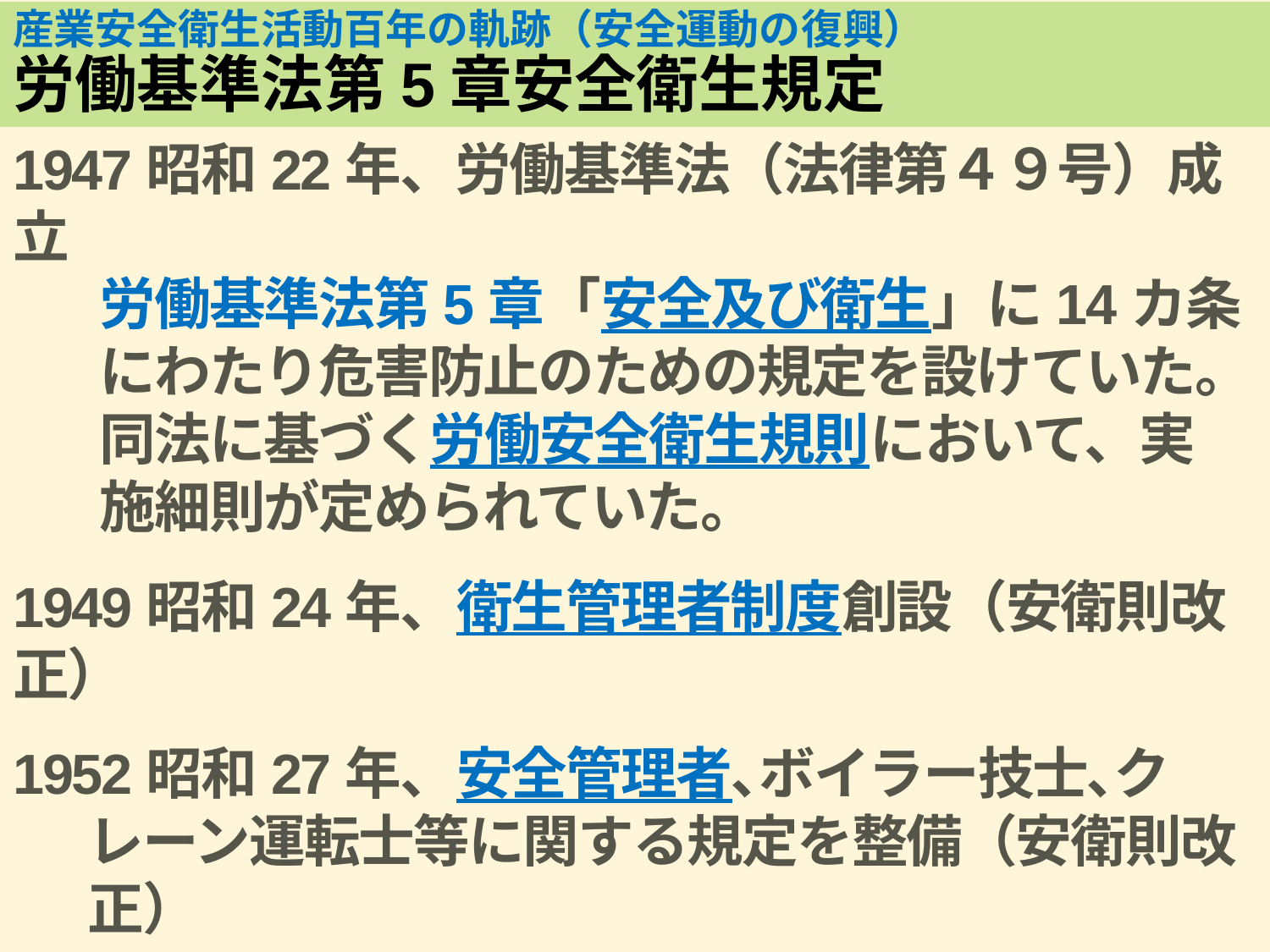

# 産業安全衛生活動百年の軌跡（安全運動の復興）　 労働基準法第5章安全衛生規定
1947昭和22年、労働基準法（法律第４９号）成立
労働基準法第5章「安全及び衛生」に14カ条にわたり危害防止のための規定を設けていた。
同法に基づく労働安全衛生規則において、実施細則が定められていた。
1949昭和24年、衛生管理者制度創設（安衛則改正）
1952昭和27年、安全管理者､ボイラー技士､クレーン運転士等に関する規定を整備（安衛則改正）
1954昭和29年、雇入れ時・定期健康診断について、歯科医師による健康診断（労基法第５２条改正）